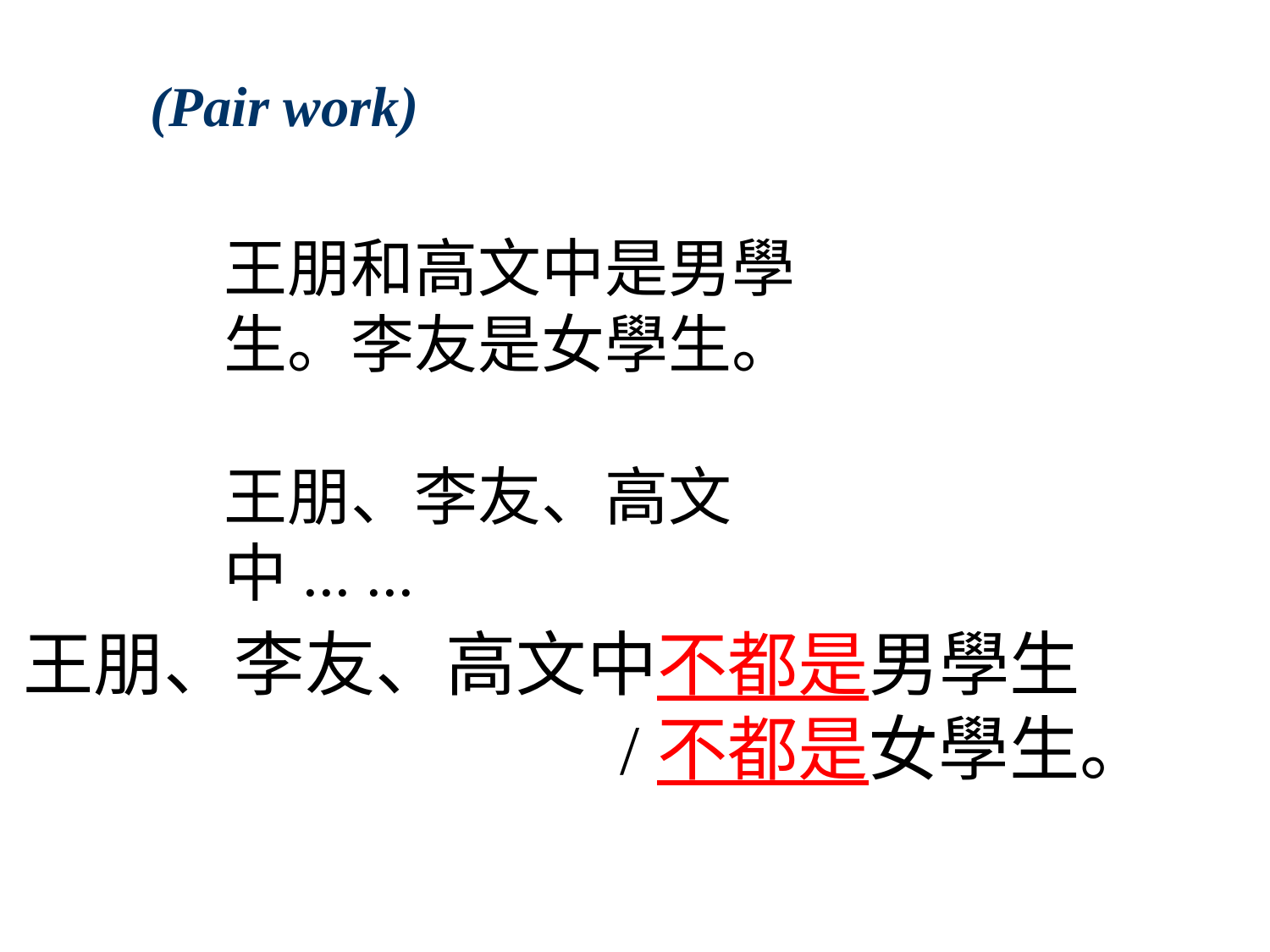

# (Pair work)
王朋和高文中是男學生。李友是女學生。

王朋、李友、高文中... ...
王朋、李友、高文中不都是男學生
                                  /不都是女學生。